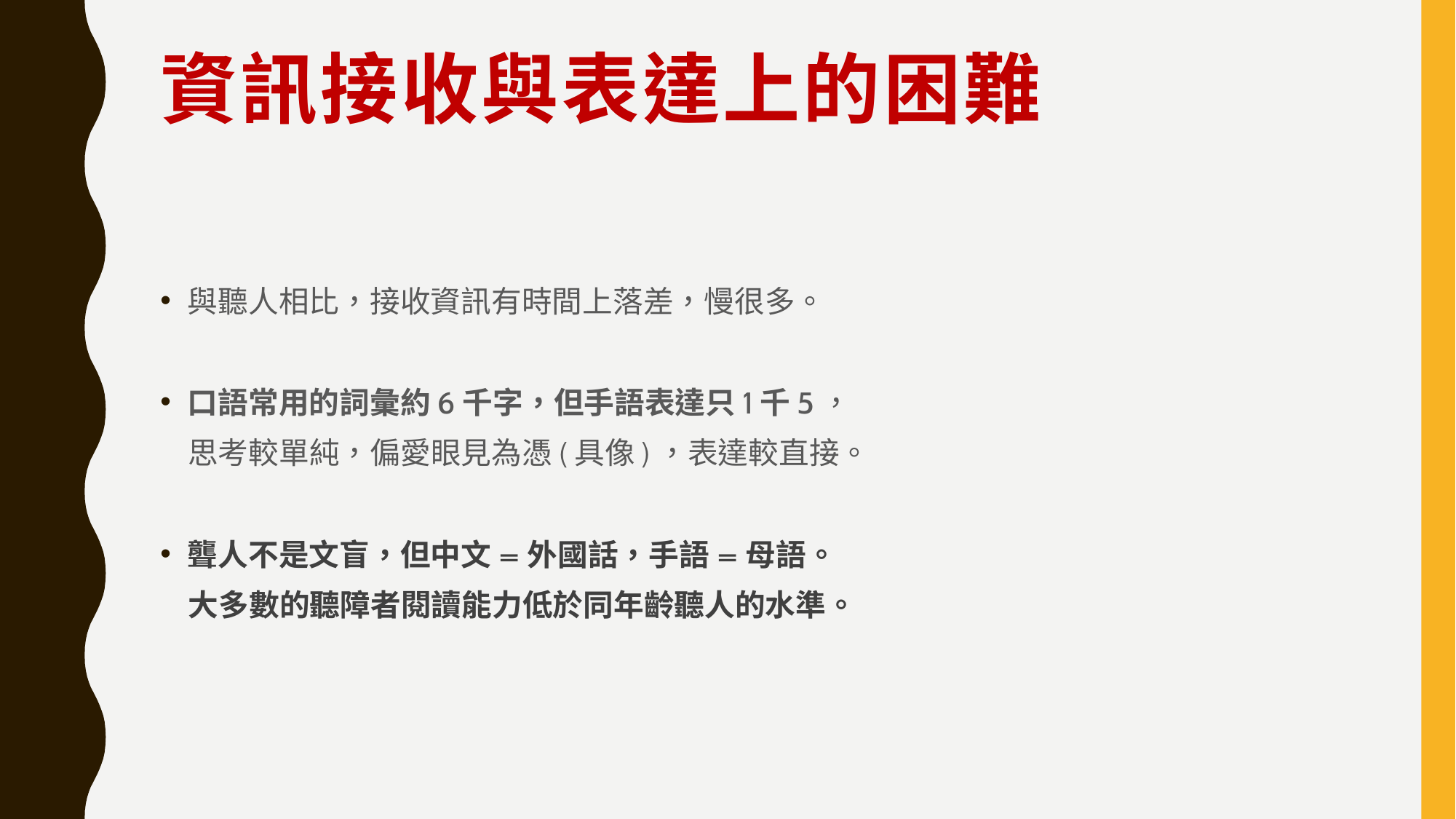

# 資訊接收與表達上的困難
與聽人相比，接收資訊有時間上落差，慢很多。

口語常用的詞彙約6千字，但手語表達只1千5，
   思考較單純，偏愛眼見為憑(具像)，表達較直接。

聾人不是文盲，但中文=外國話，手語=母語。
   大多數的聽障者閱讀能力低於同年齡聽人的水準。